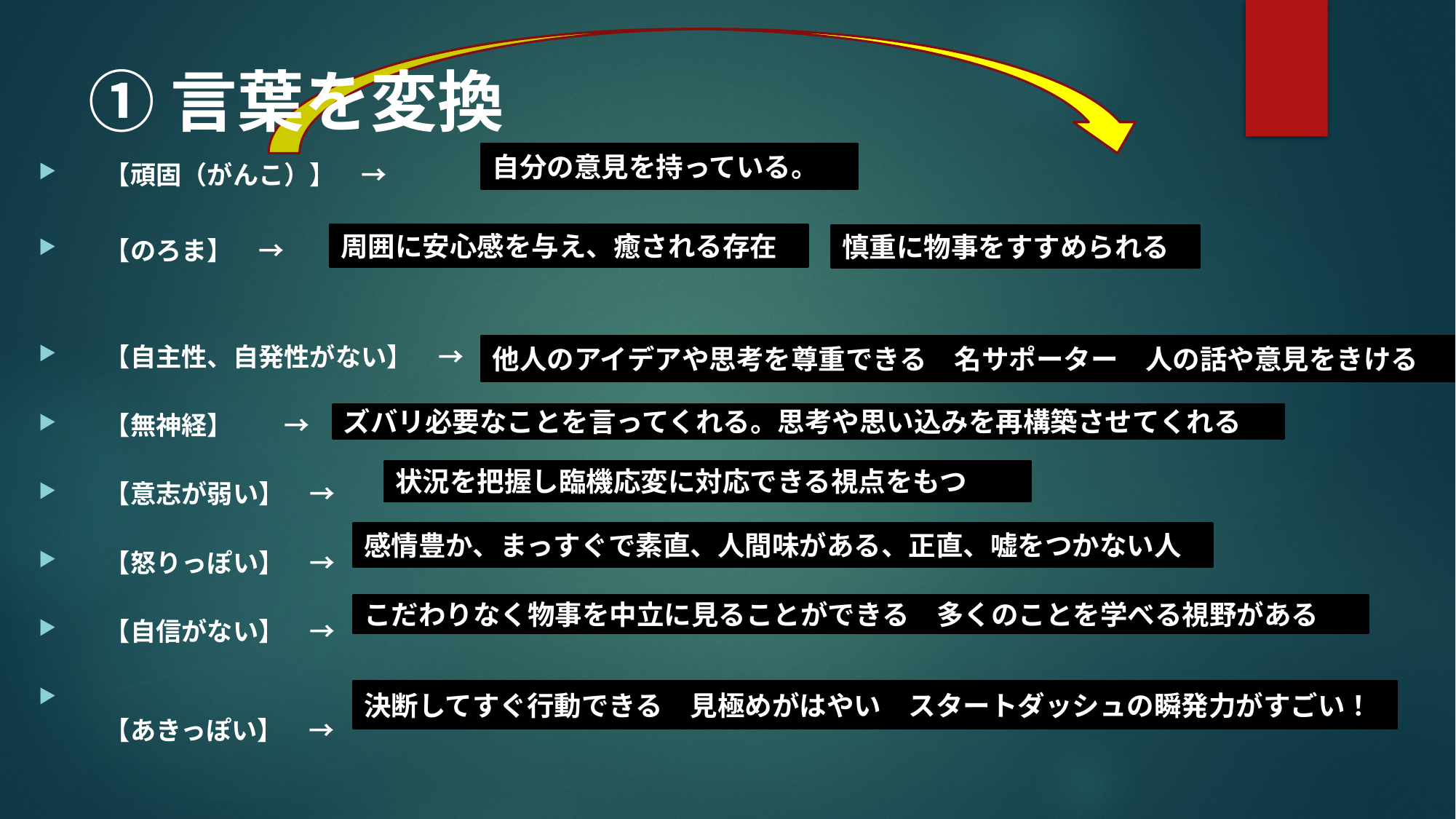

# ①言葉を変換
自分の意見を持っている。
　【頑固（がんこ）】　→

　【のろま】　→

　【自主性、自発性がない】　→
　【無神経】　　→
　【意志が弱い】　→
　【怒りっぽい】　→
　【自信がない】　→
　　
　【あきっぽい】　→
周囲に安心感を与え、癒される存在
慎重に物事をすすめられる
他人のアイデアや思考を尊重できる　名サポーター　人の話や意見をきける
ズバリ必要なことを言ってくれる。思考や思い込みを再構築させてくれる
状況を把握し臨機応変に対応できる視点をもつ
感情豊か、まっすぐで素直、人間味がある、正直、嘘をつかない人
こだわりなく物事を中立に見ることができる　多くのことを学べる視野がある
決断してすぐ行動できる　見極めがはやい　スタートダッシュの瞬発力がすごい！